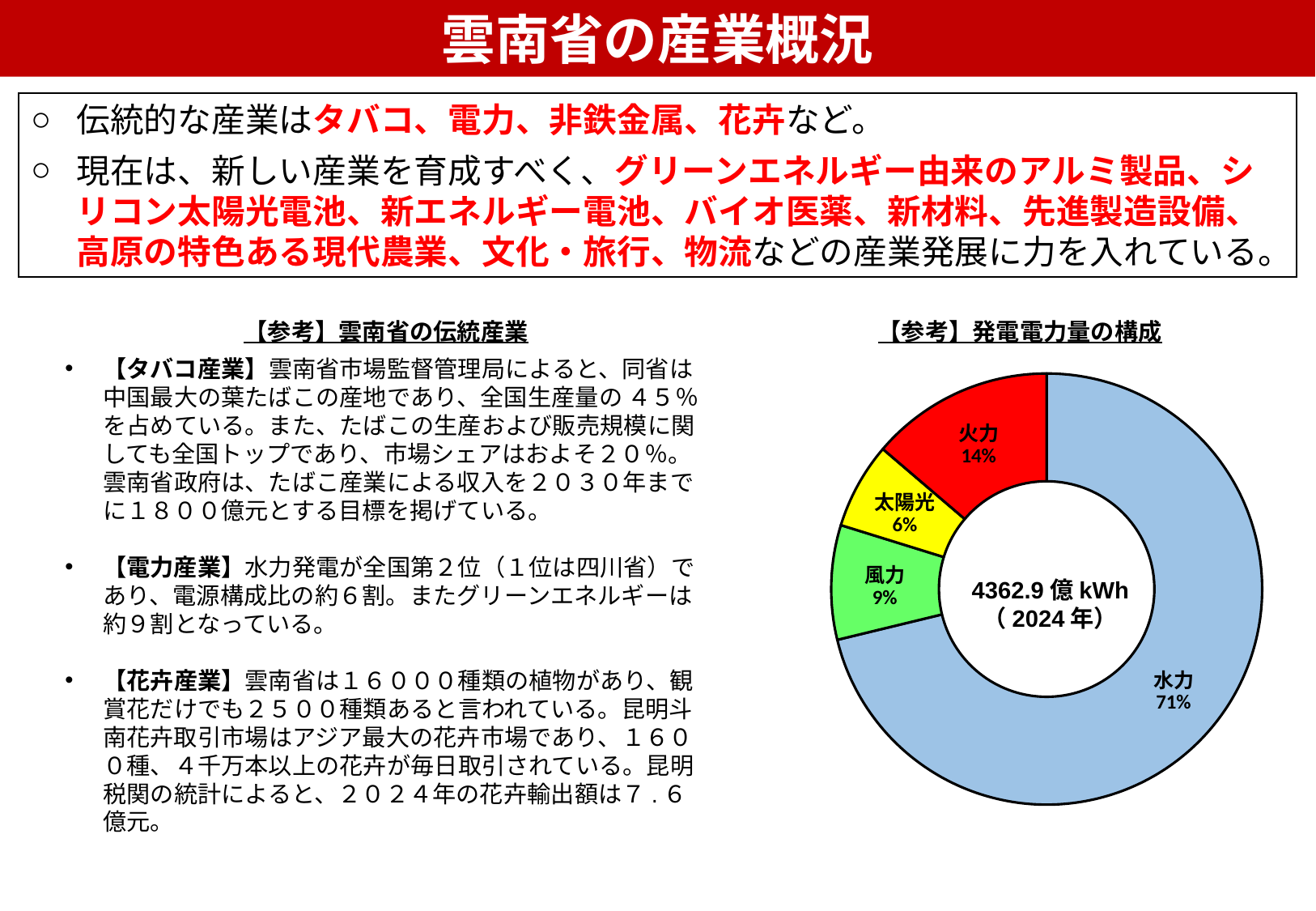

雲南省の産業概況
伝統的な産業はタバコ、電力、非鉄金属、花卉など。
現在は、新しい産業を育成すべく、グリーンエネルギー由来のアルミ製品、シリコン太陽光電池、新エネルギー電池、バイオ医薬、新材料、先進製造設備、高原の特色ある現代農業、文化・旅行、物流などの産業発展に力を入れている。
【参考】雲南省の伝統産業
【参考】発電電力量の構成
【タバコ産業】雲南省市場監督管理局によると、同省は中国最大の葉たばこの産地であり、全国生産量の ４５％を占めている。また、たばこの生産および販売規模に関しても全国トップであり、市場シェアはおよそ２０％。雲南省政府は、たばこ産業による収入を２０３０年までに１８００億元とする目標を掲げている。

【電力産業】水力発電が全国第２位（１位は四川省）であり、電源構成比の約６割。またグリーンエネルギーは約９割となっている。

【花卉産業】雲南省は１６０００種類の植物があり、観賞花だけでも２５００種類あると言われている。昆明斗南花卉取引市場はアジア最大の花卉市場であり、１６００種、４千万本以上の花卉が毎日取引されている。昆明税関の統計によると、２０２４年の花卉輸出額は７.６億元。

### Chart

| Category | 構成比 |
|---|---|
| 水力 | 0.7122 |
| 風力 | 0.0858 |
| 太陽光 | 0.0646 |
| 火力 | 0.1375 |
4362.9億kWh
（2024年）